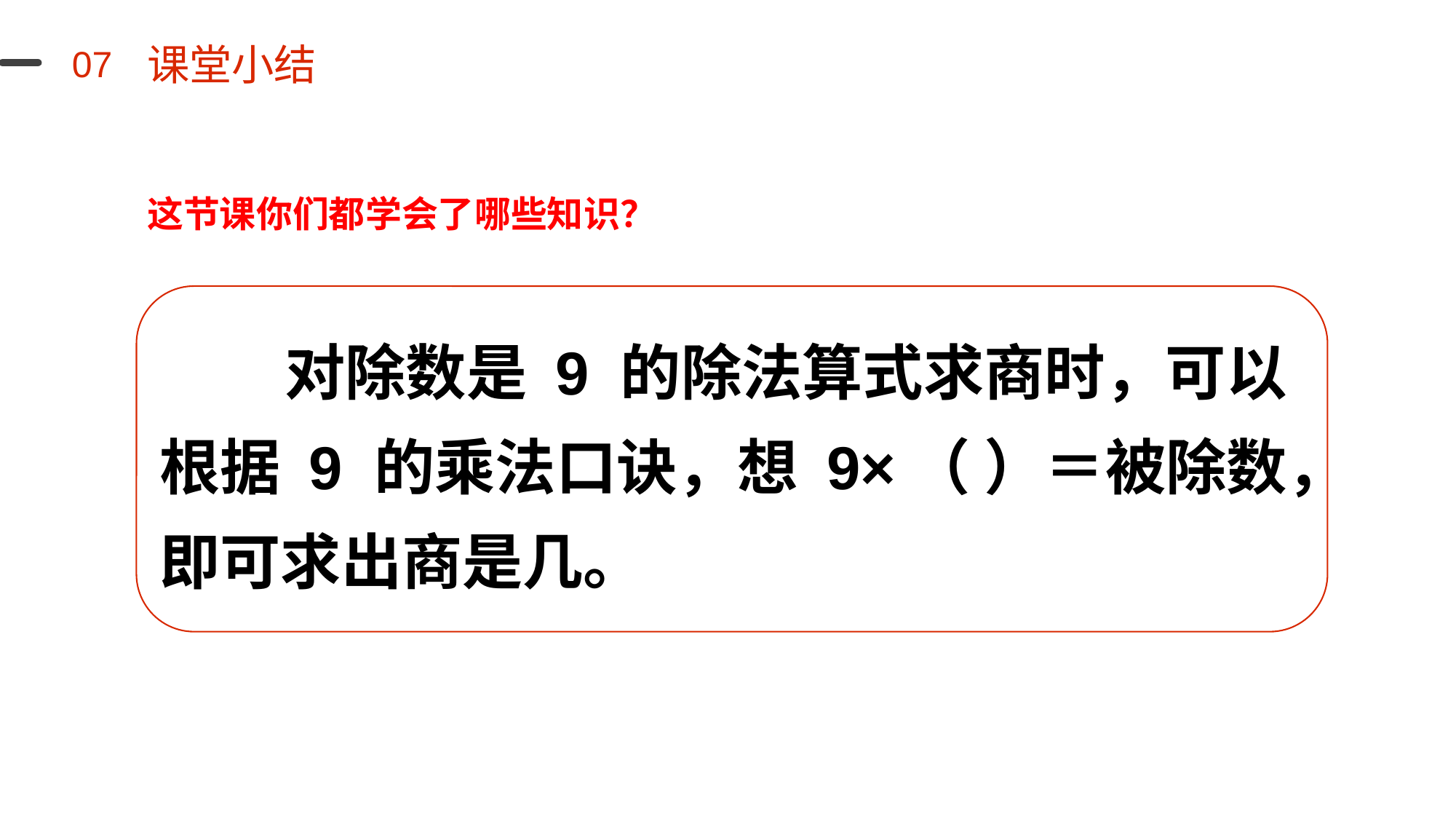

课堂小结
07
这节课你们都学会了哪些知识？

        对除数是 9 的除法算式求商时，可以根据 9 的乘法口诀，想 9×（ ）＝被除数，即可求出商是几。